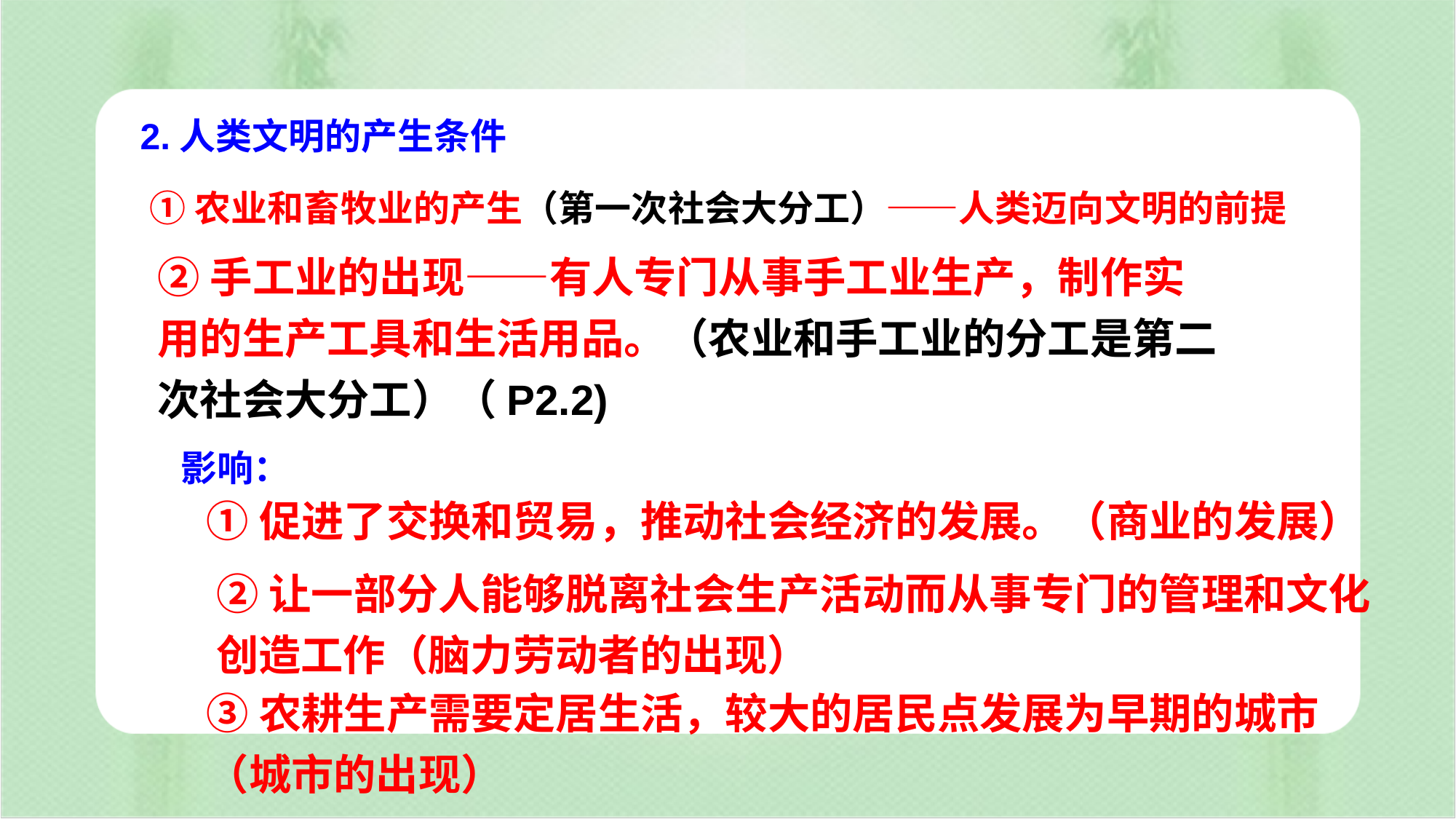

2.人类文明的产生条件
①农业和畜牧业的产生（第一次社会大分工）——人类迈向文明的前提
②手工业的出现——有人专门从事手工业生产，制作实用的生产工具和生活用品。（农业和手工业的分工是第二次社会大分工）（P2.2)
影响：
①促进了交换和贸易，推动社会经济的发展。（商业的发展）
②让一部分人能够脱离社会生产活动而从事专门的管理和文化创造工作（脑力劳动者的出现）
③农耕生产需要定居生活，较大的居民点发展为早期的城市（城市的出现）